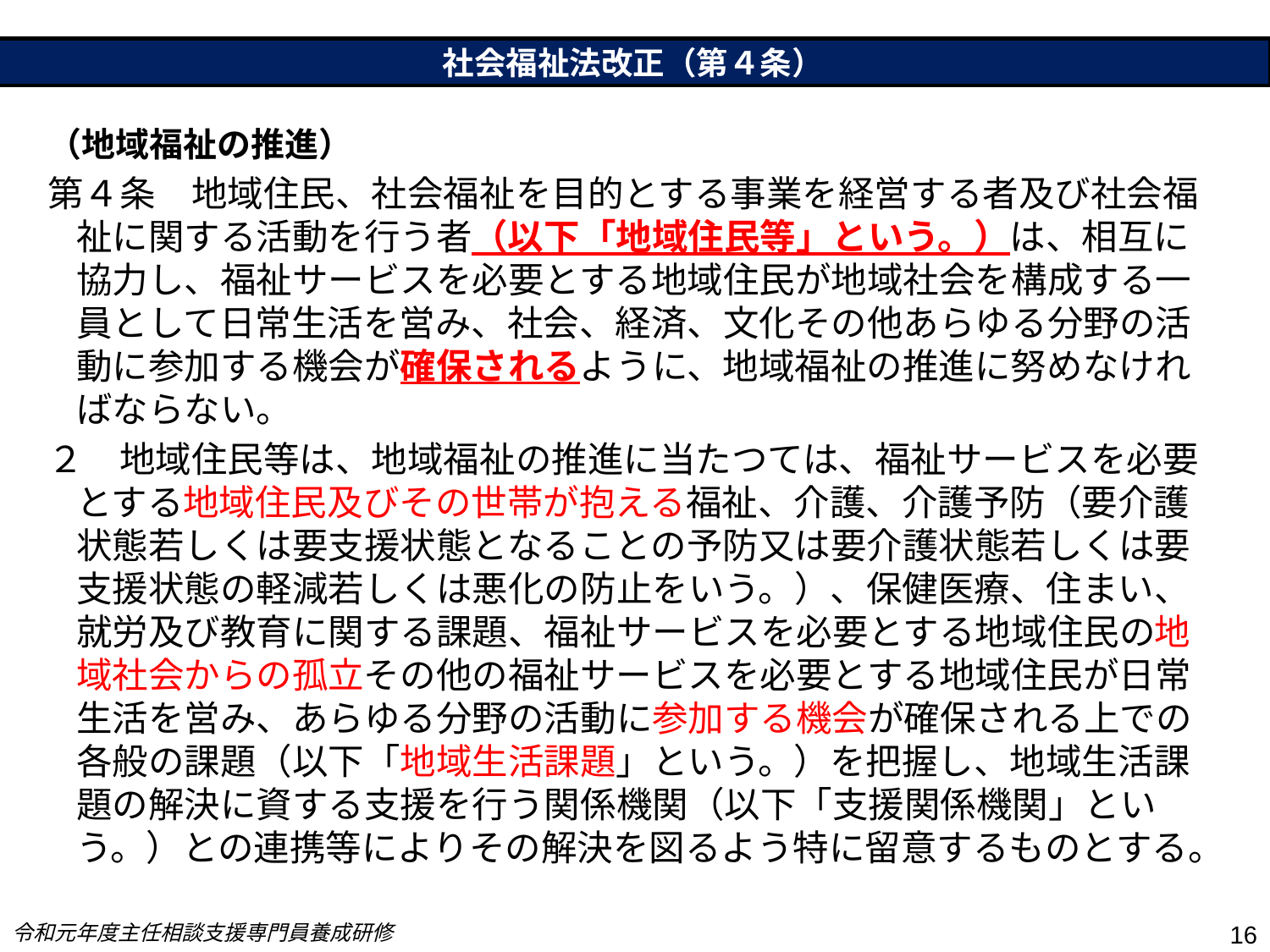

社会福祉法改正（第４条）
（地域福祉の推進）
第４条　地域住民、社会福祉を目的とする事業を経営する者及び社会福祉に関する活動を行う者（以下「地域住民等」という。）は、相互に協力し、福祉サービスを必要とする地域住民が地域社会を構成する一員として日常生活を営み、社会、経済、文化その他あらゆる分野の活動に参加する機会が確保されるように、地域福祉の推進に努めなければならない。
２　地域住民等は、地域福祉の推進に当たつては、福祉サービスを必要とする地域住民及びその世帯が抱える福祉、介護、介護予防（要介護状態若しくは要支援状態となることの予防又は要介護状態若しくは要支援状態の軽減若しくは悪化の防止をいう。）、保健医療、住まい、就労及び教育に関する課題、福祉サービスを必要とする地域住民の地域社会からの孤立その他の福祉サービスを必要とする地域住民が日常生活を営み、あらゆる分野の活動に参加する機会が確保される上での各般の課題（以下「地域生活課題」という。）を把握し、地域生活課題の解決に資する支援を行う関係機関（以下「支援関係機関」という。）との連携等によりその解決を図るよう特に留意するものとする。

令和元年度主任相談支援専門員養成研修
16